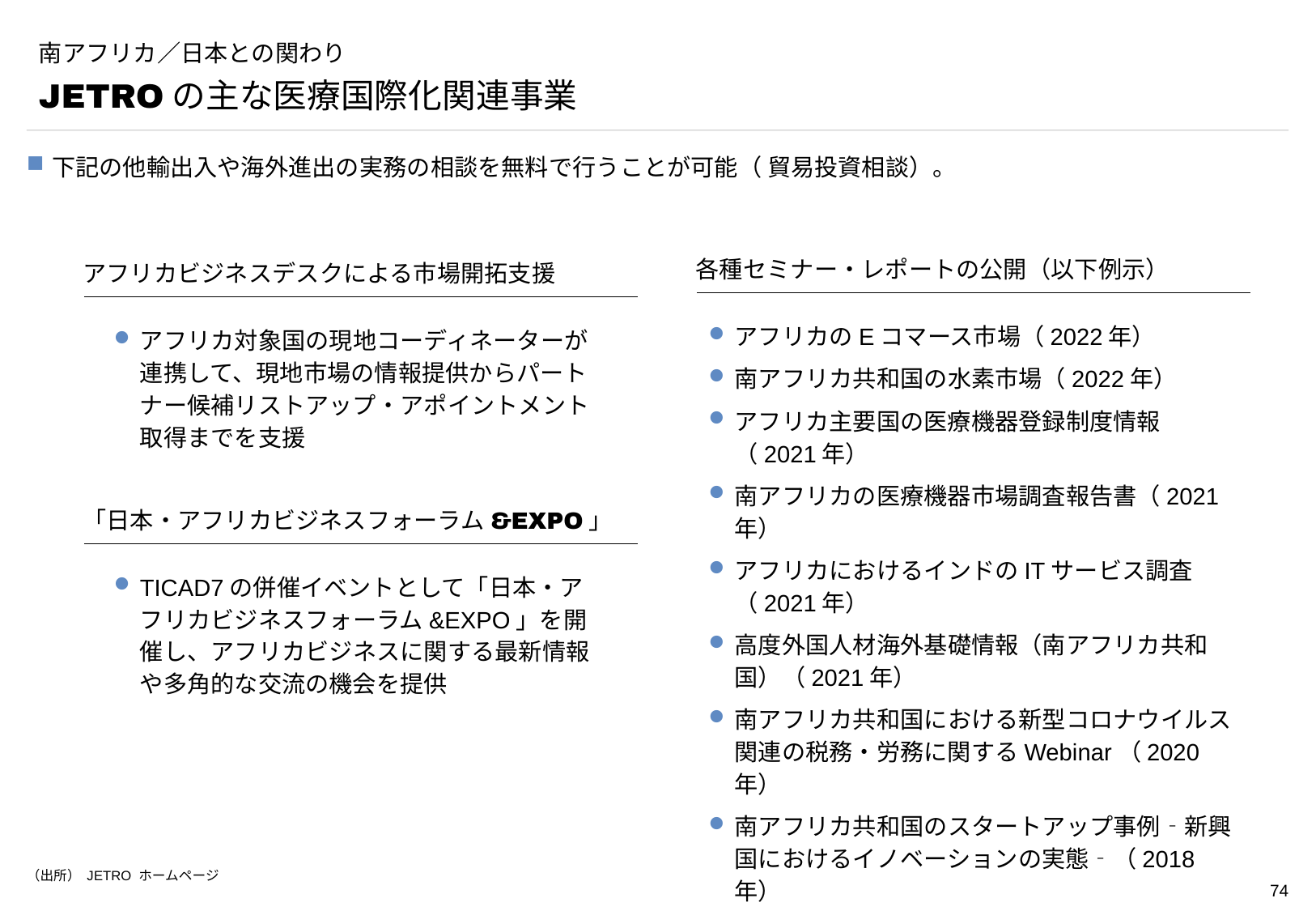

# 南アフリカ／日本との関わり
JETROの主な医療国際化関連事業
下記の他輸出入や海外進出の実務の相談を無料で行うことが可能（ 貿易投資相談）。
各種セミナー・レポートの公開（以下例示）
アフリカビジネスデスクによる市場開拓支援
アフリカのEコマース市場（2022年）
南アフリカ共和国の水素市場（2022年）
アフリカ主要国の医療機器登録制度情報（2021年）
南アフリカの医療機器市場調査報告書（2021年）
アフリカにおけるインドのITサービス調査（2021年）
高度外国人材海外基礎情報（南アフリカ共和国）（2021年）
南アフリカ共和国における新型コロナウイルス関連の税務・労務に関するWebinar（2020年）
南アフリカ共和国のスタートアップ事例‐新興国におけるイノベーションの実態‐（2018年）
南アフリカの医療機器産業の展望（2015年）
アフリカ対象国の現地コーディネーターが連携して、現地市場の情報提供からパートナー候補リストアップ・アポイントメント取得までを支援
「日本・アフリカビジネスフォーラム&EXPO」
TICAD7の併催イベントとして「日本・アフリカビジネスフォーラム&EXPO」を開催し、アフリカビジネスに関する最新情報や多角的な交流の機会を提供
（出所） JETRO ホームページ